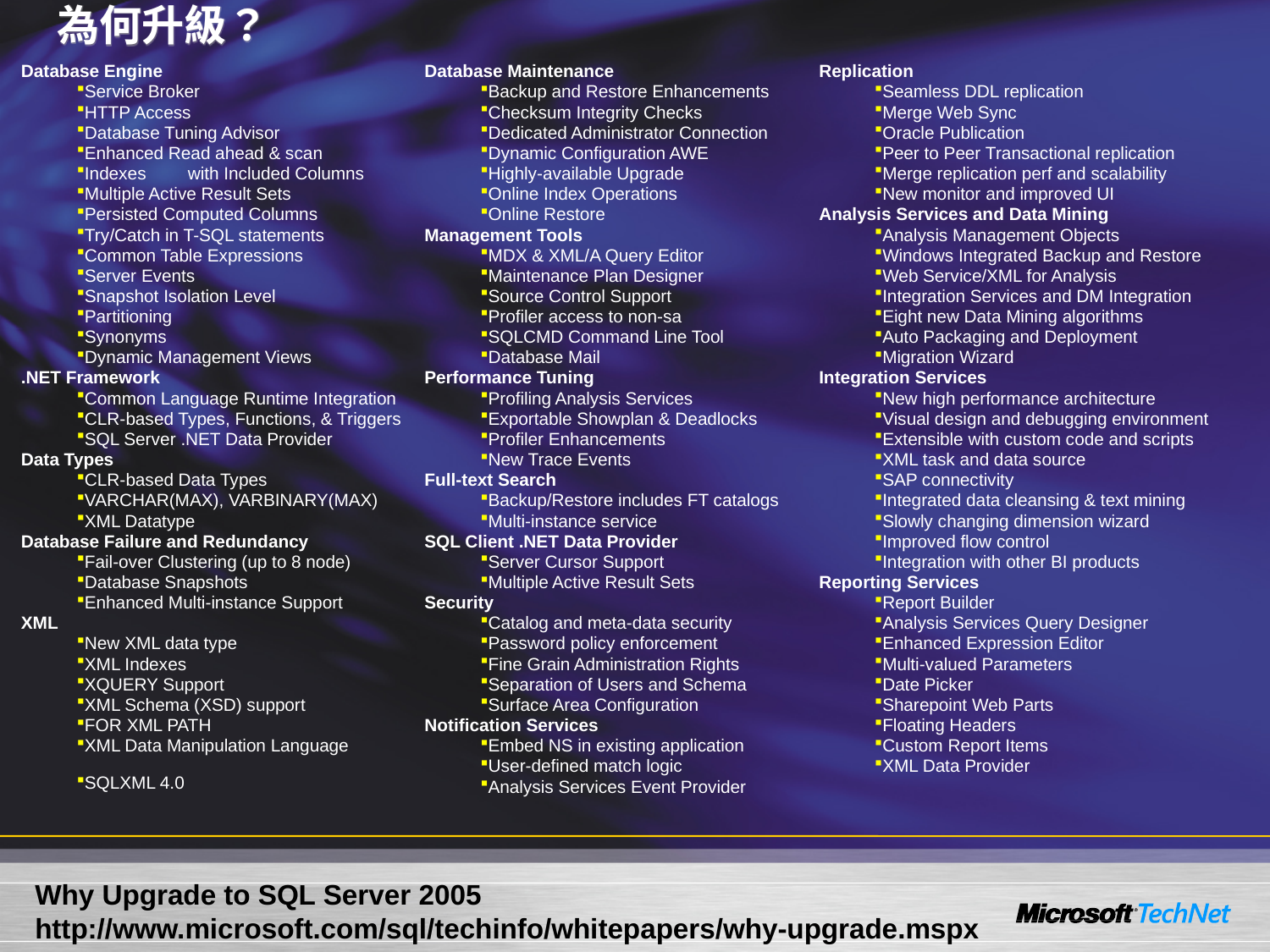

為何升級？
Database Engine
Service Broker
HTTP Access
Database Tuning Advisor
Enhanced Read ahead & scan
Indexes	with Included Columns
Multiple Active Result Sets
Persisted Computed Columns
Try/Catch in T-SQL statements
Common Table Expressions
Server Events
Snapshot Isolation Level
Partitioning
Synonyms
Dynamic Management Views
.NET Framework
Common Language Runtime Integration
CLR-based Types, Functions, & Triggers
SQL Server .NET Data Provider
Data Types
CLR-based Data Types
VARCHAR(MAX), VARBINARY(MAX)
XML Datatype
Database Failure and Redundancy
Fail-over Clustering (up to 8 node)
Database Snapshots
Enhanced Multi-instance Support
XML
New XML data type
XML Indexes
XQUERY Support
XML Schema (XSD) support
FOR XML PATH
XML Data Manipulation Language
SQLXML 4.0

Database Maintenance
Backup and Restore Enhancements
Checksum Integrity Checks
Dedicated Administrator Connection
Dynamic Configuration AWE
Highly-available Upgrade
Online Index Operations
Online Restore
Management Tools
MDX & XML/A Query Editor
Maintenance Plan Designer
Source Control Support
Profiler access to non-sa
SQLCMD Command Line Tool
Database Mail
Performance Tuning
Profiling Analysis Services
Exportable Showplan & Deadlocks
Profiler Enhancements
New Trace Events
Full-text Search
Backup/Restore includes FT catalogs
Multi-instance service
SQL Client .NET Data Provider
Server Cursor Support
Multiple Active Result Sets
Security
Catalog and meta-data security
Password policy enforcement
Fine Grain Administration Rights
Separation of Users and Schema
Surface Area Configuration
Notification Services
Embed NS in existing application
User-defined match logic
Analysis Services Event Provider
Replication
Seamless DDL replication
Merge Web Sync
Oracle Publication
Peer to Peer Transactional replication
Merge replication perf and scalability
New monitor and improved UI
Analysis Services and Data Mining
Analysis Management Objects
Windows Integrated Backup and Restore
Web Service/XML for Analysis
Integration Services and DM Integration
Eight new Data Mining algorithms
Auto Packaging and Deployment
Migration Wizard
Integration Services
New high performance architecture
Visual design and debugging environment
Extensible with custom code and scripts
XML task and data source
SAP connectivity
Integrated data cleansing & text mining
Slowly changing dimension wizard
Improved flow control
Integration with other BI products
Reporting Services
Report Builder
Analysis Services Query Designer
Enhanced Expression Editor
Multi-valued Parameters
Date Picker
Sharepoint Web Parts
Floating Headers
Custom Report Items
XML Data Provider

Why Upgrade to SQL Server 2005 http://www.microsoft.com/sql/techinfo/whitepapers/why-upgrade.mspx